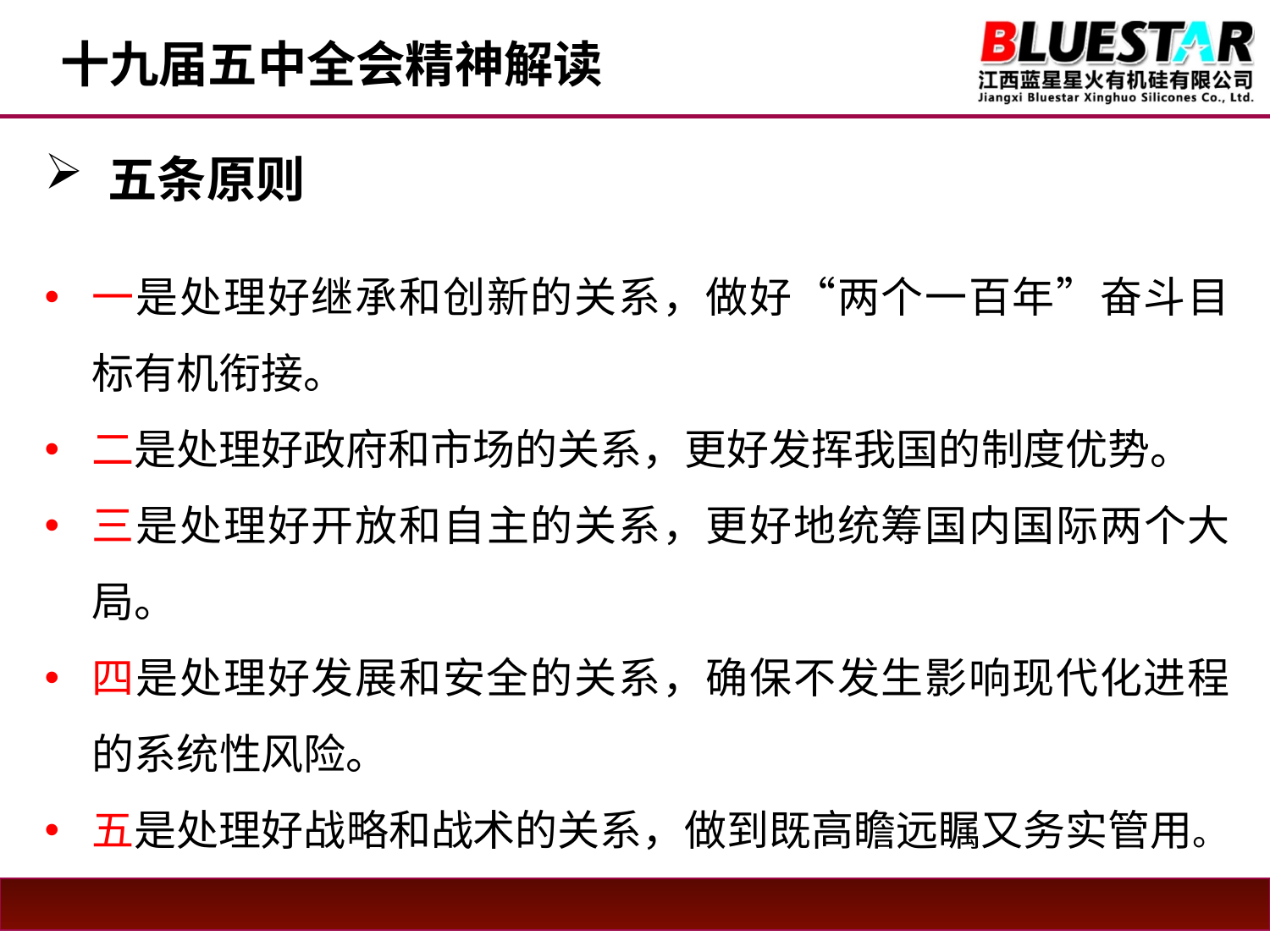

十九届五中全会精神解读
五条原则

一是处理好继承和创新的关系，做好“两个一百年”奋斗目标有机衔接。
二是处理好政府和市场的关系，更好发挥我国的制度优势。
三是处理好开放和自主的关系，更好地统筹国内国际两个大局。
四是处理好发展和安全的关系，确保不发生影响现代化进程的系统性风险。
五是处理好战略和战术的关系，做到既高瞻远瞩又务实管用。